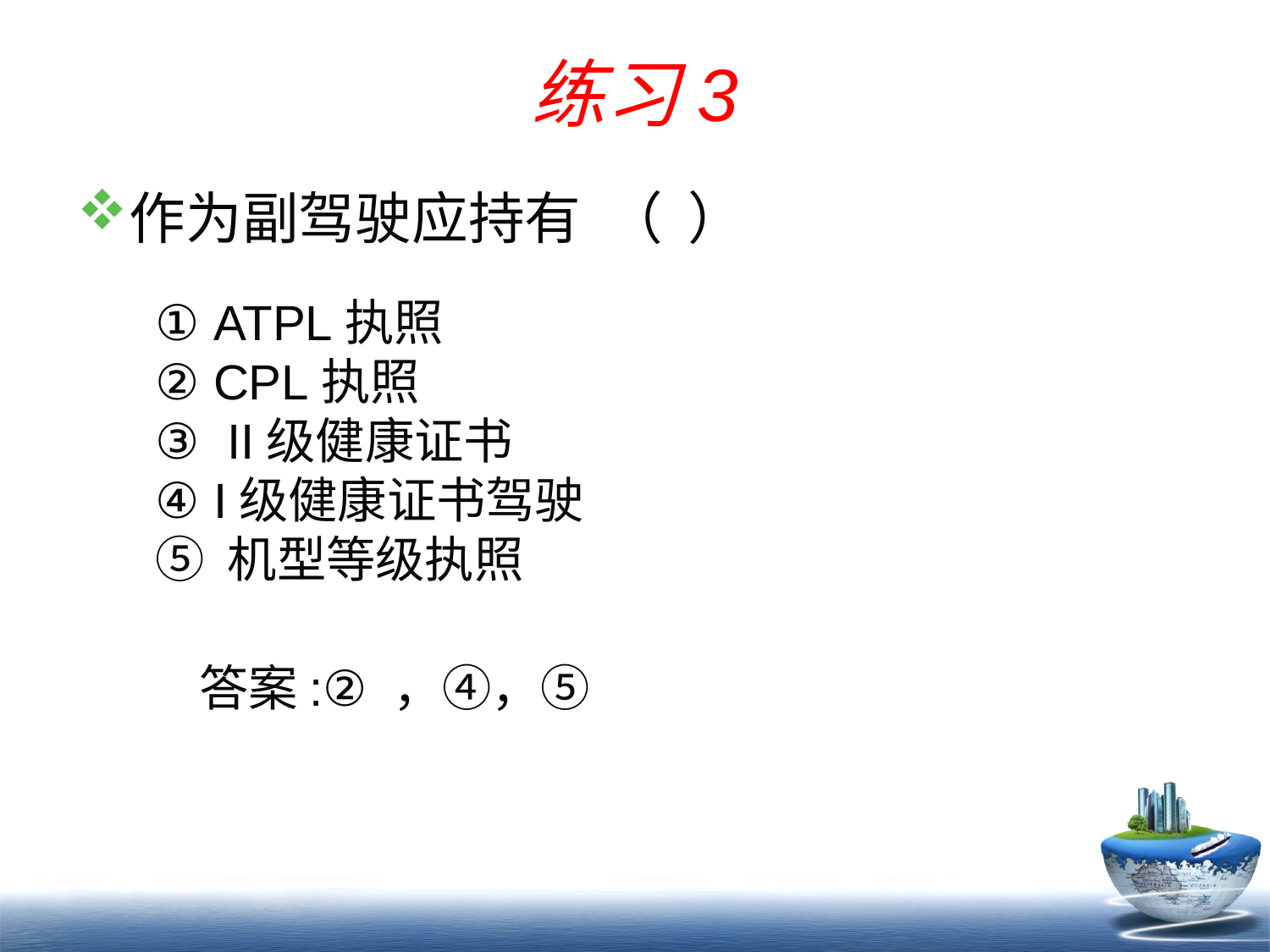

练习3
作为副驾驶应持有  （  ）

① ATPL执照
② CPL执照
③  II级健康证书
④ I级健康证书驾驶
⑤ 机型等级执照
答案:② ，④，⑤